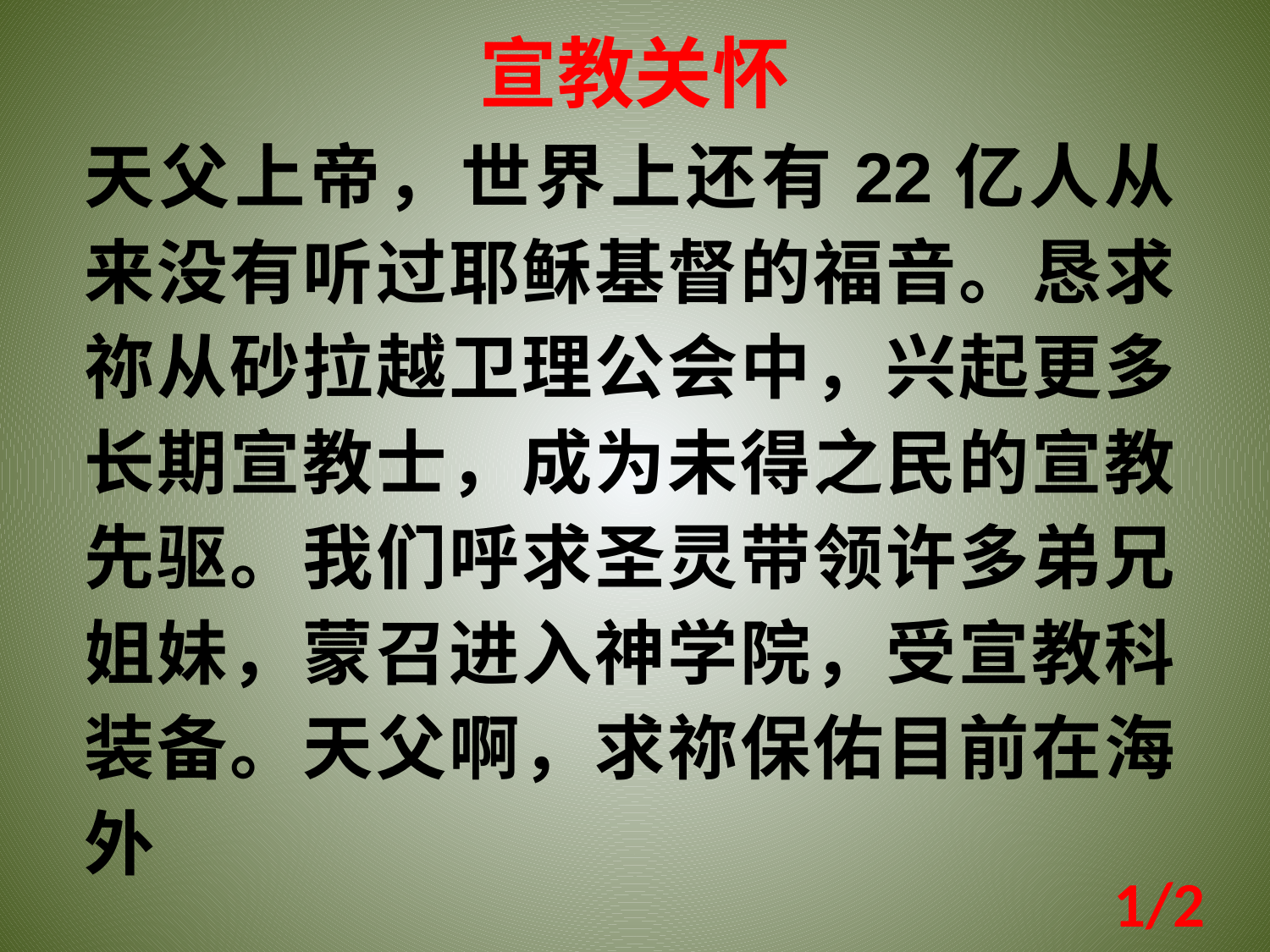

宣教关怀
天父上帝，世界上还有22亿人从来没有听过耶稣基督的福音。恳求祢从砂拉越卫理公会中，兴起更多长期宣教士，成为未得之民的宣教先驱。我们呼求圣灵带领许多弟兄姐妹，蒙召进入神学院，受宣教科装备。天父啊，求祢保佑目前在海外
1/2